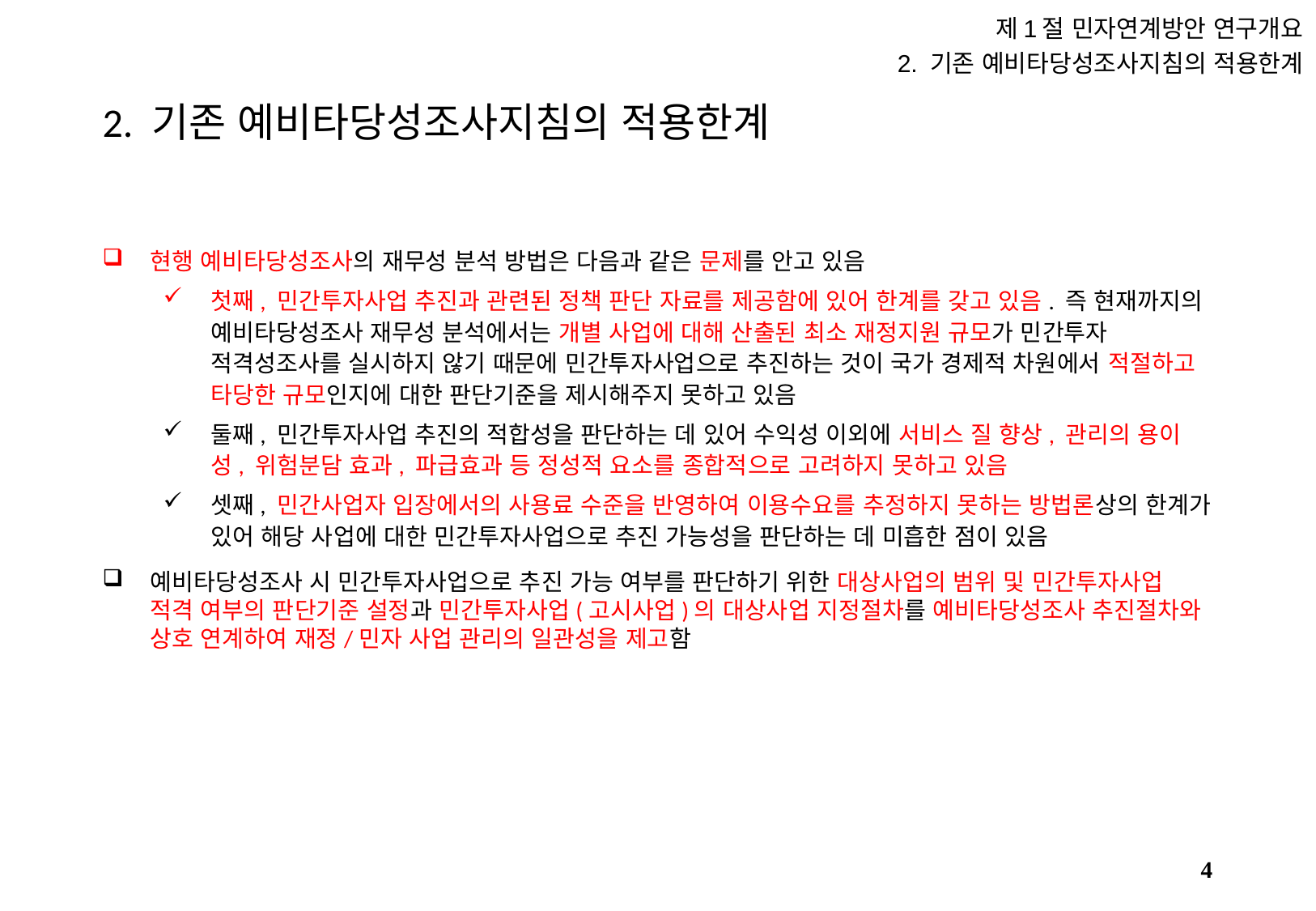

제1절 민자연계방안 연구개요
2. 기존 예비타당성조사지침의 적용한계
# 2. 기존 예비타당성조사지침의 적용한계
현행 예비타당성조사의 재무성 분석 방법은 다음과 같은 문제를 안고 있음
첫째, 민간투자사업 추진과 관련된 정책 판단 자료를 제공함에 있어 한계를 갖고 있음. 즉 현재까지의 예비타당성조사 재무성 분석에서는 개별 사업에 대해 산출된 최소 재정지원 규모가 민간투자 적격성조사를 실시하지 않기 때문에 민간투자사업으로 추진하는 것이 국가 경제적 차원에서 적절하고 타당한 규모인지에 대한 판단기준을 제시해주지 못하고 있음
둘째, 민간투자사업 추진의 적합성을 판단하는 데 있어 수익성 이외에 서비스 질 향상, 관리의 용이성, 위험분담 효과, 파급효과 등 정성적 요소를 종합적으로 고려하지 못하고 있음
셋째, 민간사업자 입장에서의 사용료 수준을 반영하여 이용수요를 추정하지 못하는 방법론상의 한계가 있어 해당 사업에 대한 민간투자사업으로 추진 가능성을 판단하는 데 미흡한 점이 있음
예비타당성조사 시 민간투자사업으로 추진 가능 여부를 판단하기 위한 대상사업의 범위 및 민간투자사업 적격 여부의 판단기준 설정과 민간투자사업(고시사업)의 대상사업 지정절차를 예비타당성조사 추진절차와 상호 연계하여 재정/민자 사업 관리의 일관성을 제고함

4